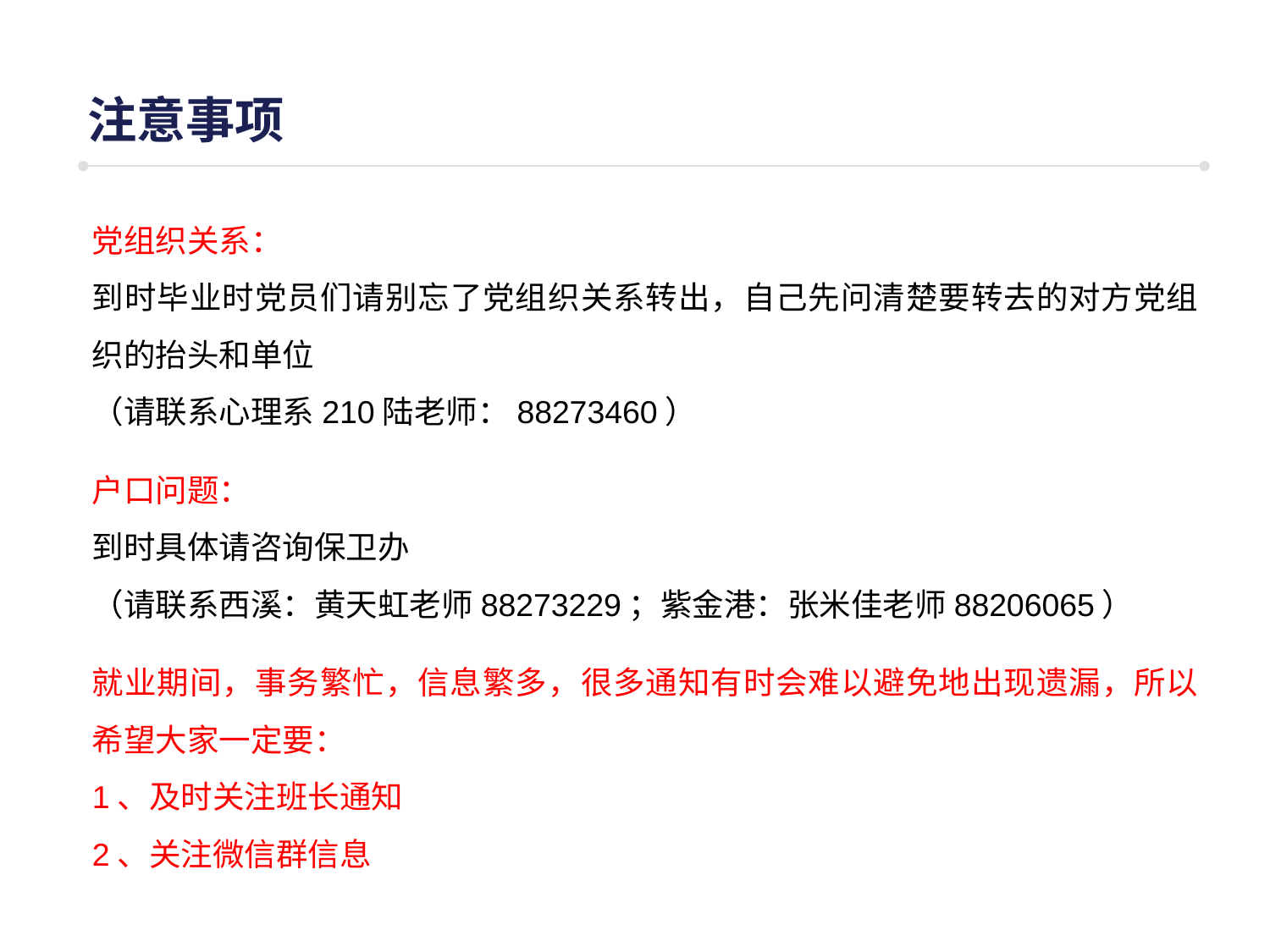

注意事项
党组织关系：
到时毕业时党员们请别忘了党组织关系转出，自己先问清楚要转去的对方党组织的抬头和单位
（请联系心理系210陆老师：88273460）
户口问题：
到时具体请咨询保卫办
（请联系西溪：黄天虹老师88273229；紫金港：张米佳老师88206065）
就业期间，事务繁忙，信息繁多，很多通知有时会难以避免地出现遗漏，所以希望大家一定要：
1、及时关注班长通知
2、关注微信群信息